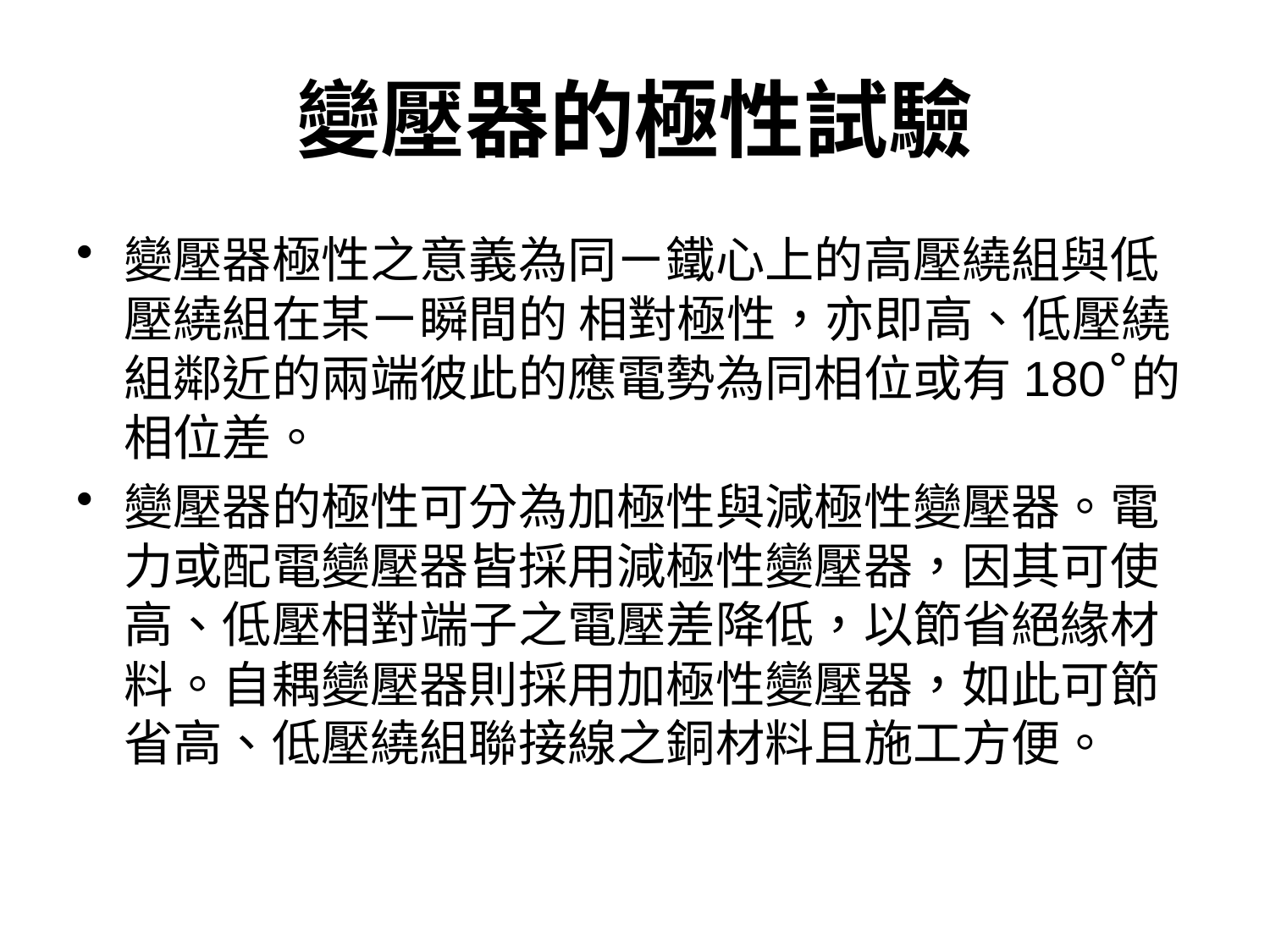

# 變壓器的極性試驗
變壓器極性之意義為同ㄧ鐵心上的高壓繞組與低壓繞組在某ㄧ瞬間的 相對極性，亦即高、低壓繞組鄰近的兩端彼此的應電勢為同相位或有180ْ 的相位差。
變壓器的極性可分為加極性與減極性變壓器。電力或配電變壓器皆採用減極性變壓器，因其可使高、低壓相對端子之電壓差降低，以節省絕緣材料。自耦變壓器則採用加極性變壓器，如此可節省高、低壓繞組聯接線之銅材料且施工方便。